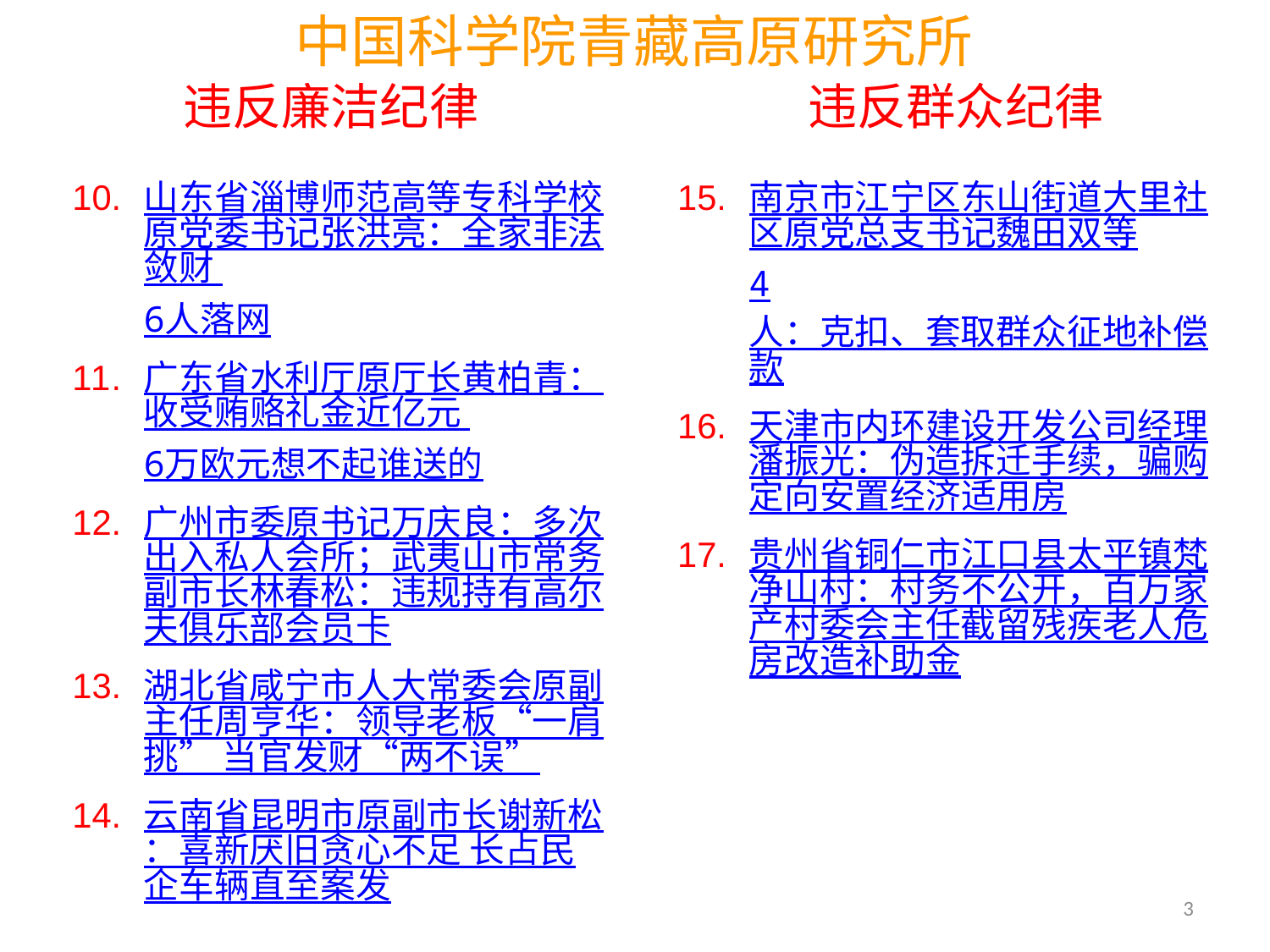

违反廉洁纪律
违反群众纪律
山东省淄博师范高等专科学校原党委书记张洪亮：全家非法敛财 6人落网
广东省水利厅原厅长黄柏青：收受贿赂礼金近亿元 6万欧元想不起谁送的
广州市委原书记万庆良：多次出入私人会所；武夷山市常务副市长林春松：违规持有高尔夫俱乐部会员卡
湖北省咸宁市人大常委会原副主任周亨华：领导老板“一肩挑” 当官发财“两不误”
云南省昆明市原副市长谢新松：喜新厌旧贪心不足 长占民企车辆直至案发

南京市江宁区东山街道大里社区原党总支书记魏田双等4人：克扣、套取群众征地补偿款
天津市内环建设开发公司经理潘振光：伪造拆迁手续，骗购定向安置经济适用房
贵州省铜仁市江口县太平镇梵净山村：村务不公开，百万家产村委会主任截留残疾老人危房改造补助金

3